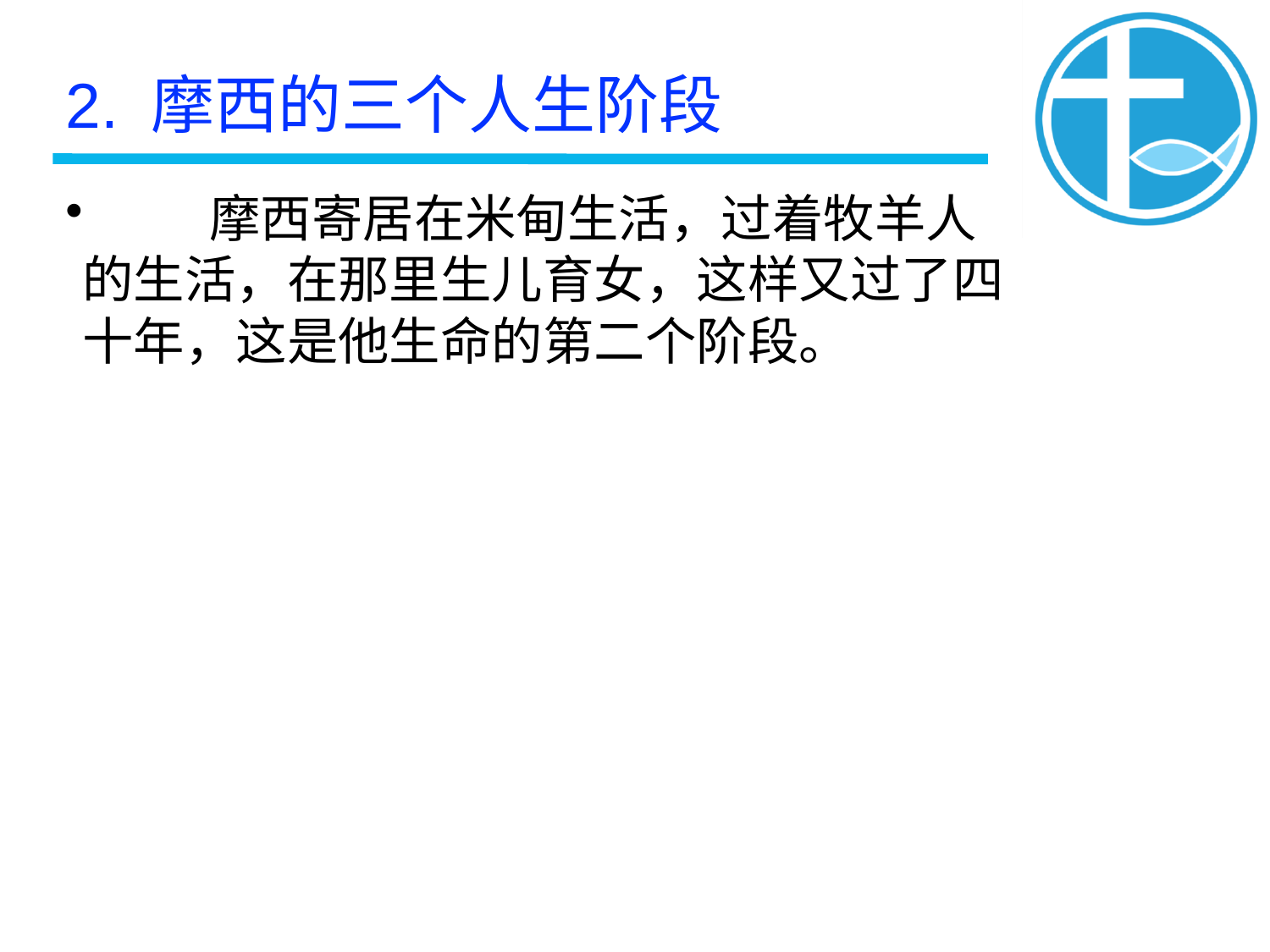

2. 摩西的三个人生阶段
	摩西寄居在米甸生活，过着牧羊人的生活，在那里生儿育女，这样又过了四十年，这是他生命的第二个阶段。